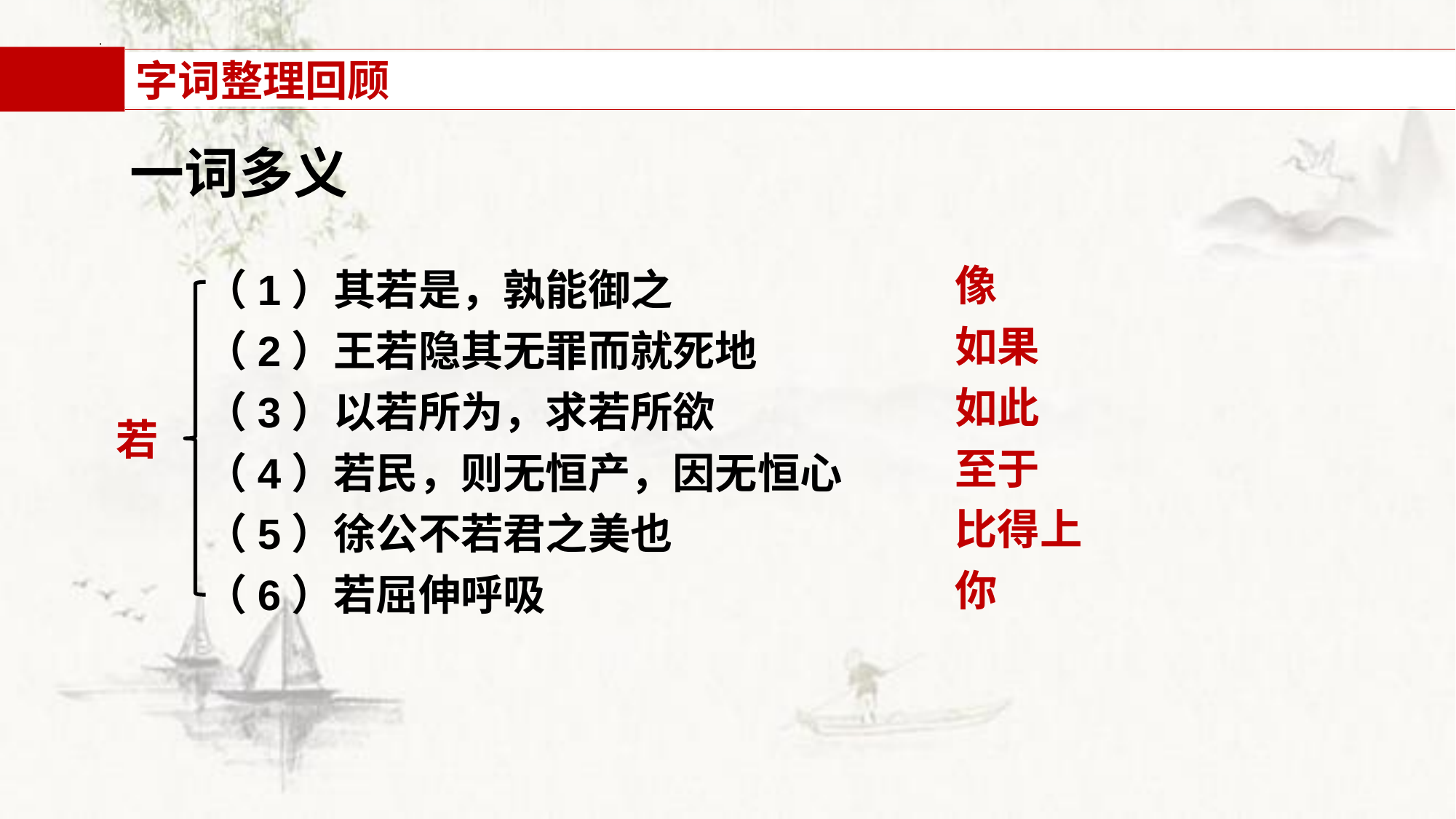

字词整理回顾
一词多义

子路、曾皙、冉有、公西华侍坐
像
如果
如此
至于
比得上
你
（1）其若是，孰能御之
（2）王若隐其无罪而就死地
（3）以若所为，求若所欲
（4）若民，则无恒产，因无恒心
（5）徐公不若君之美也
（6）若屈伸呼吸

若